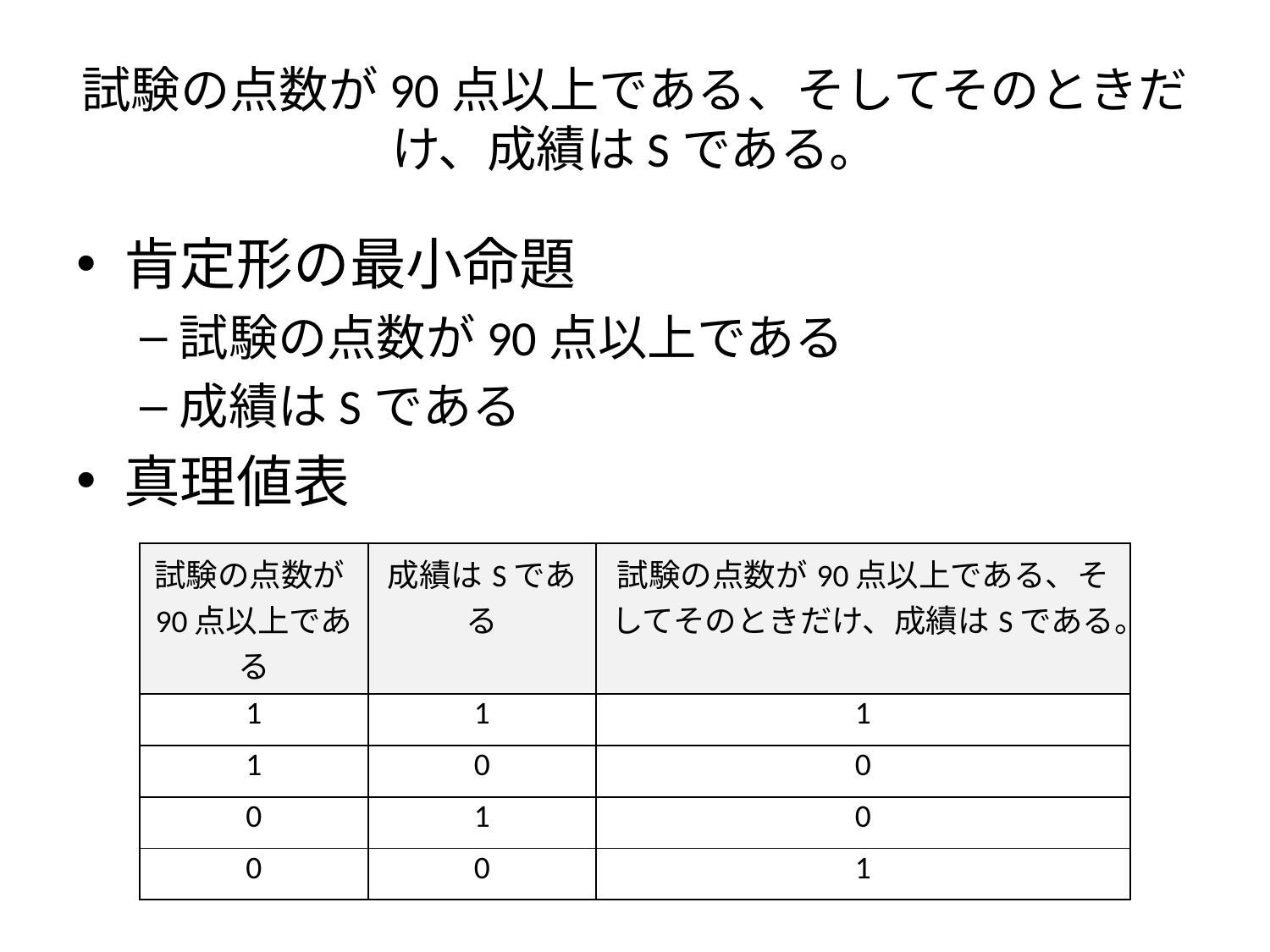

# 試験の点数が90点以上である、そしてそのときだけ、成績はSである。
肯定形の最小命題
試験の点数が90点以上である
成績はSである
真理値表
| 試験の点数が90点以上である | 成績はSである | 試験の点数が90点以上である、そしてそのときだけ、成績はSである。 |
| --- | --- | --- |
| 1 | 1 | 1 |
| 1 | 0 | 0 |
| 0 | 1 | 0 |
| 0 | 0 | 1 |